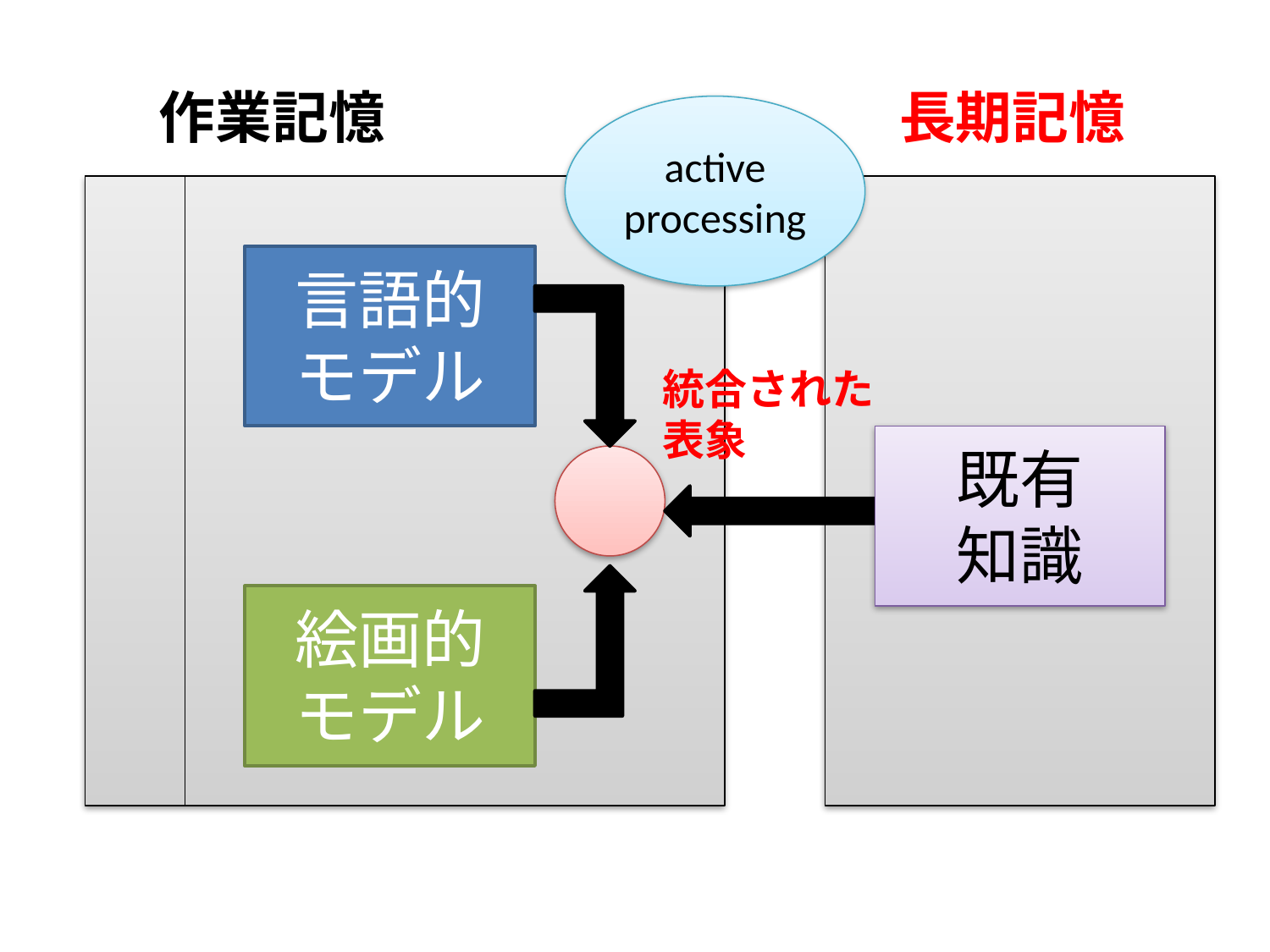

作業記憶
長期記憶
active
processing

言語的
モデル

統合された
表象
既有
知識

絵画的
モデル